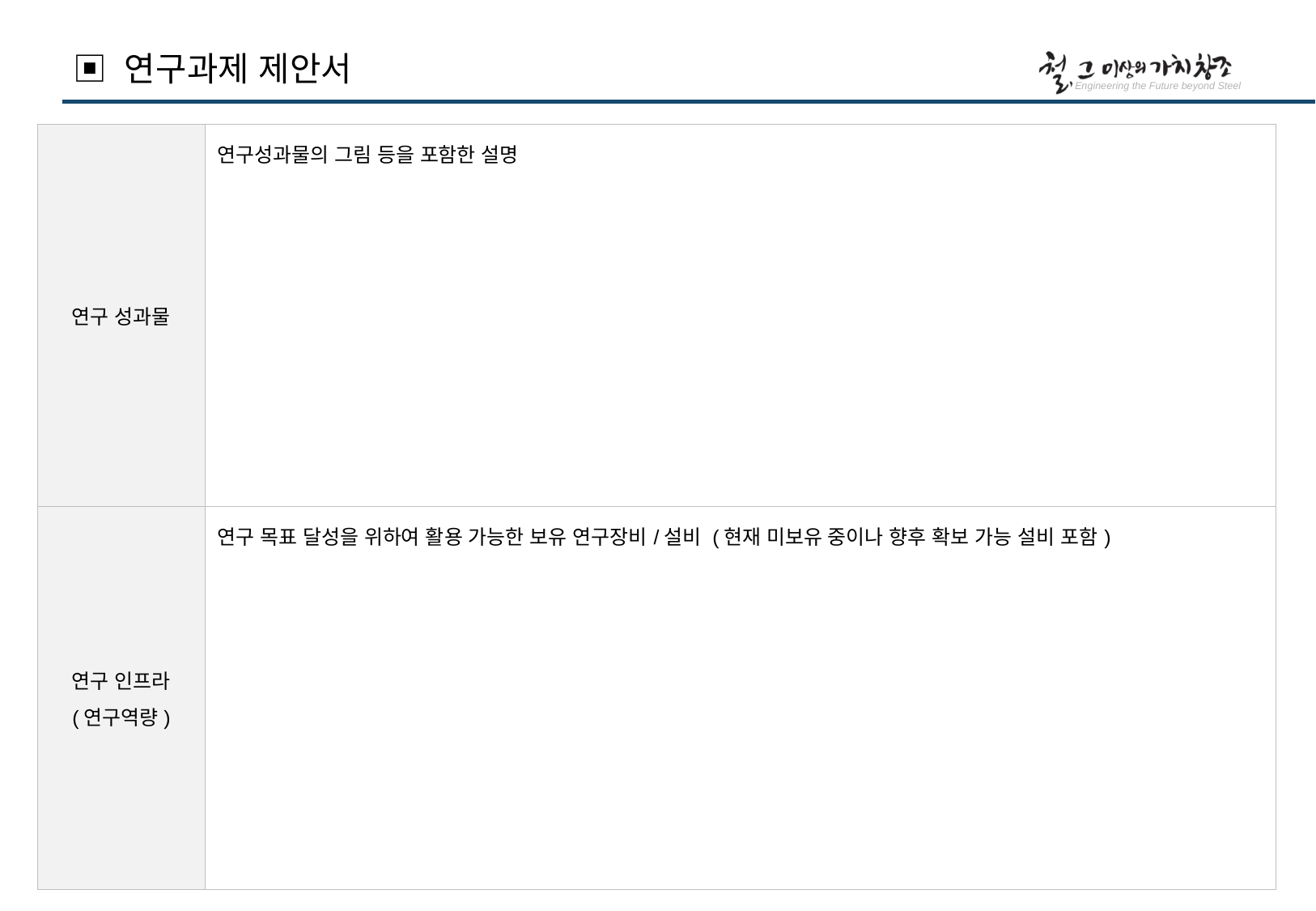

▣ 연구과제 제안서
| 연구 성과물 | 연구성과물의 그림 등을 포함한 설명 |
| --- | --- |
| 연구 인프라 (연구역량) | 연구 목표 달성을 위하여 활용 가능한 보유 연구장비/설비 (현재 미보유 중이나 향후 확보 가능 설비 포함) |